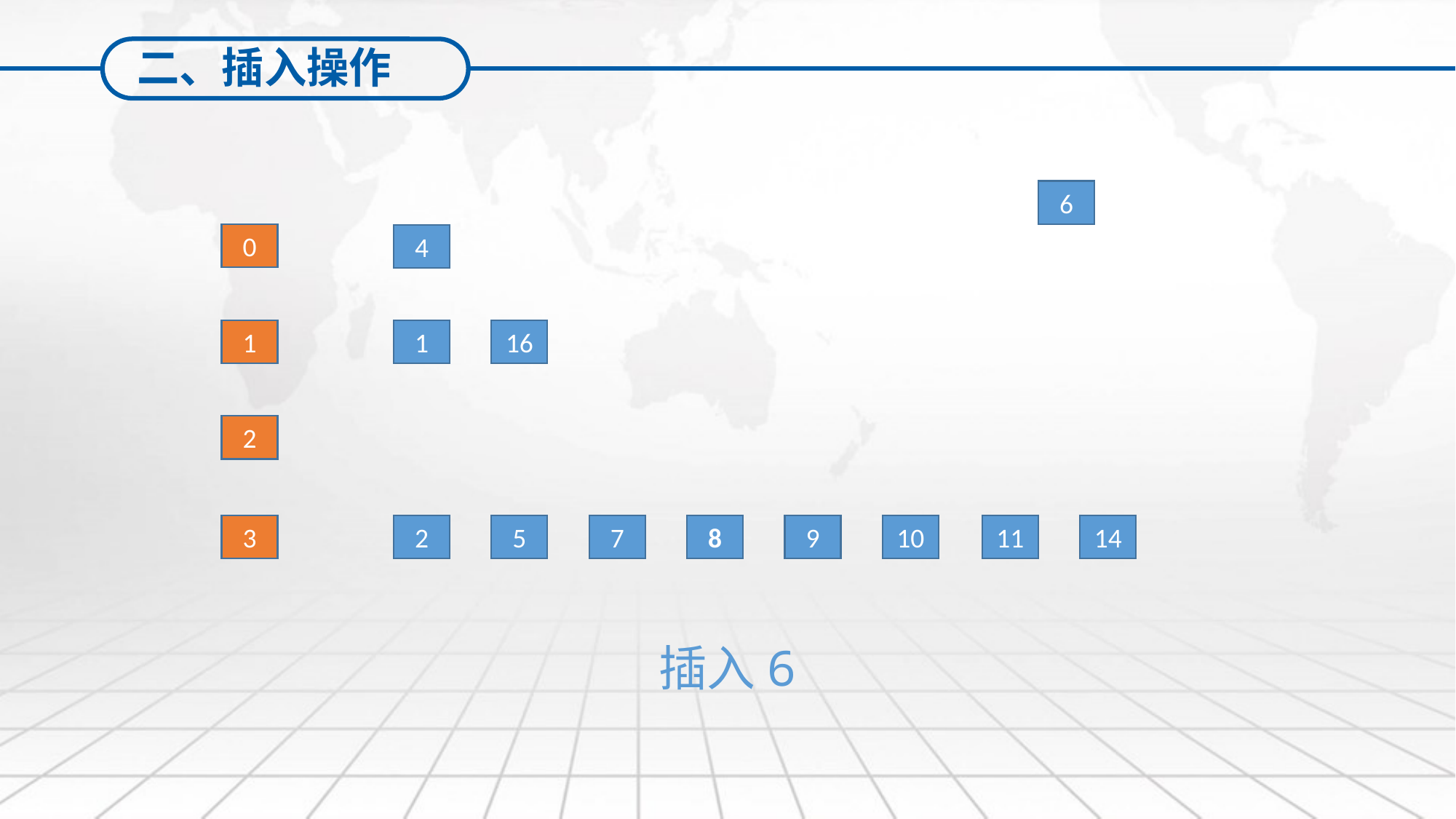

二、插入操作

6
0
4
1
1
16
2
3
2
5
7
8
9
10
11
14
插入6